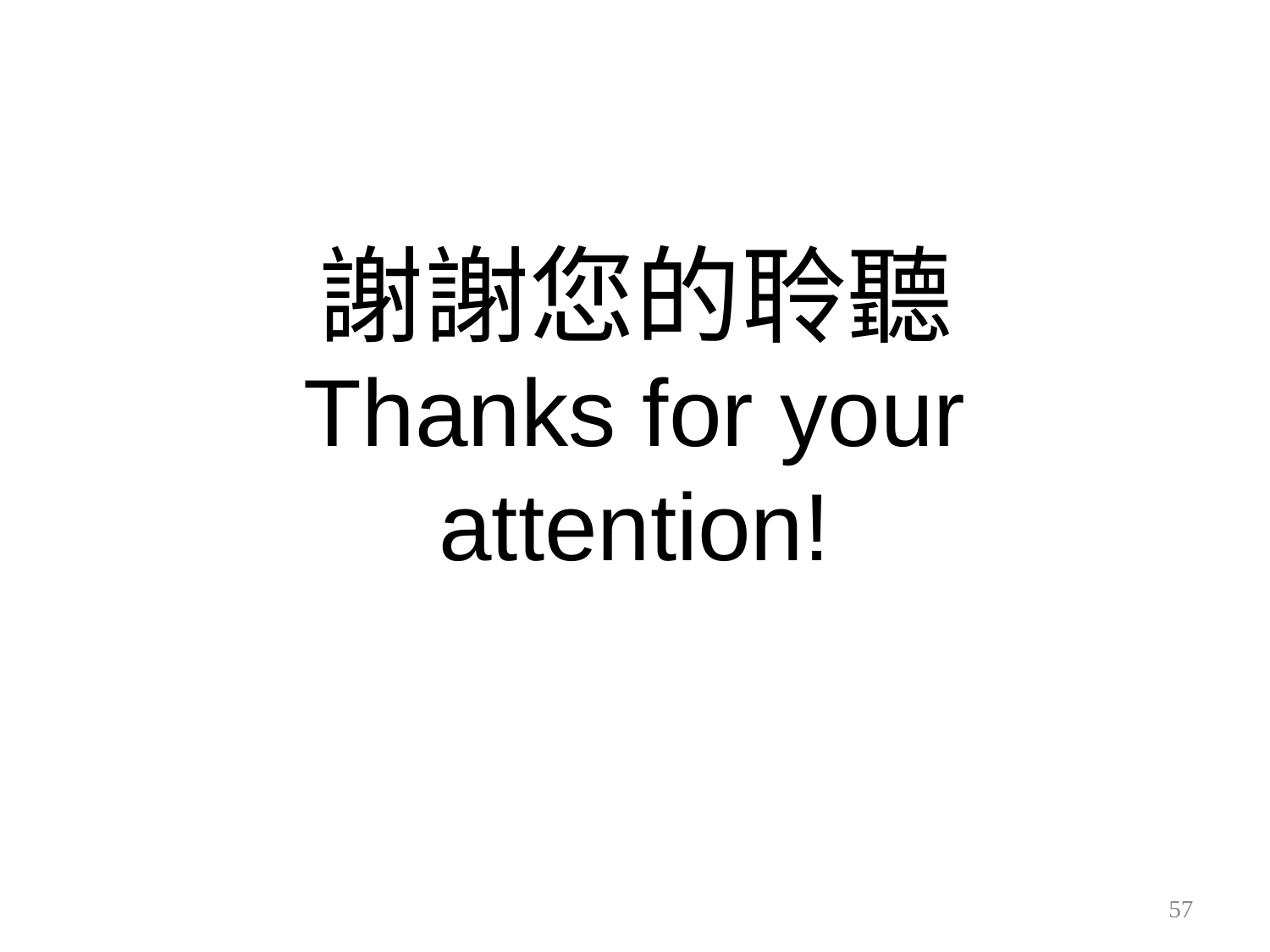

謝謝您的聆聽
# Thanks for your attention!
57